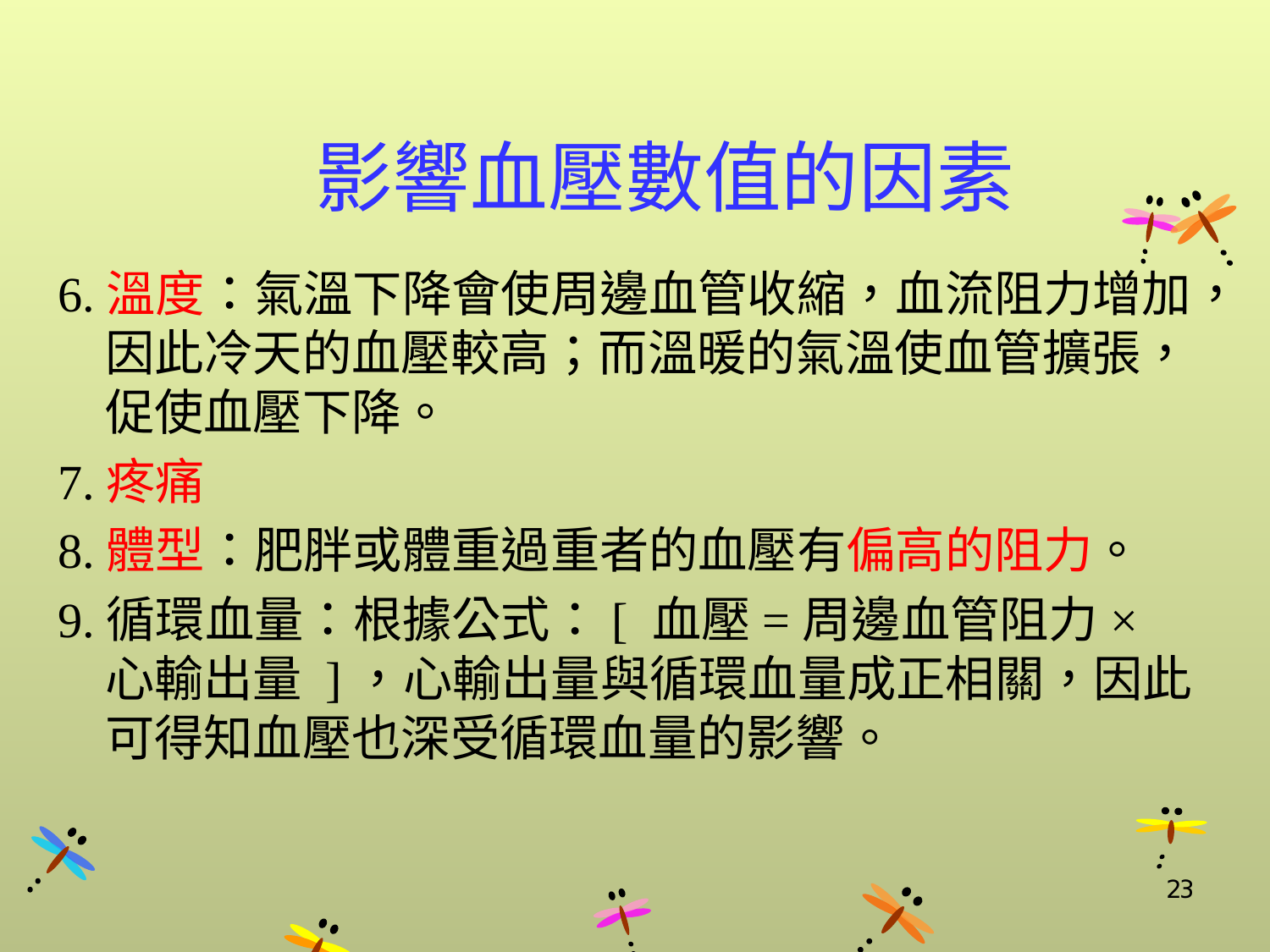

# 影響血壓數值的因素
6.溫度：氣溫下降會使周邊血管收縮，血流阻力增加，因此冷天的血壓較高；而溫暖的氣溫使血管擴張，促使血壓下降。
7.疼痛
8.體型：肥胖或體重過重者的血壓有偏高的阻力。
9.循環血量：根據公式：[ 血壓=周邊血管阻力×心輸出量 ]，心輸出量與循環血量成正相關，因此可得知血壓也深受循環血量的影響。
23